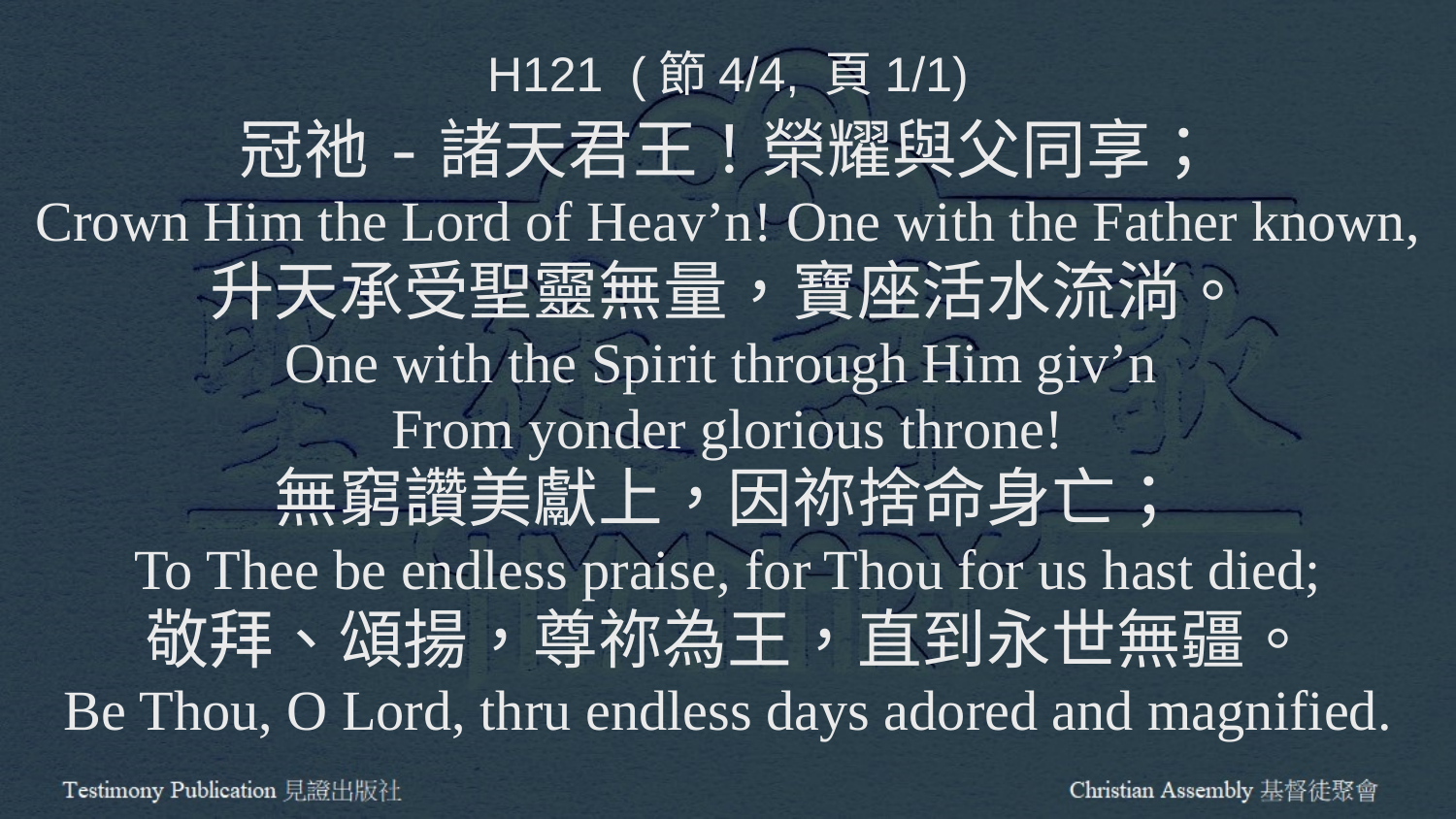

H121  (節4/4, 頁1/1)
冠祂-諸天君王！榮耀與父同享；
Crown Him the Lord of Heav’n! One with the Father known,
升天承受聖靈無量，寶座活水流淌。
One with the Spirit through Him giv’n
From yonder glorious throne!
無窮讚美獻上，因祢捨命身亡；
To Thee be endless praise, for Thou for us hast died;
敬拜、頌揚，尊祢為王，直到永世無疆。
Be Thou, O Lord, thru endless days adored and magnified.